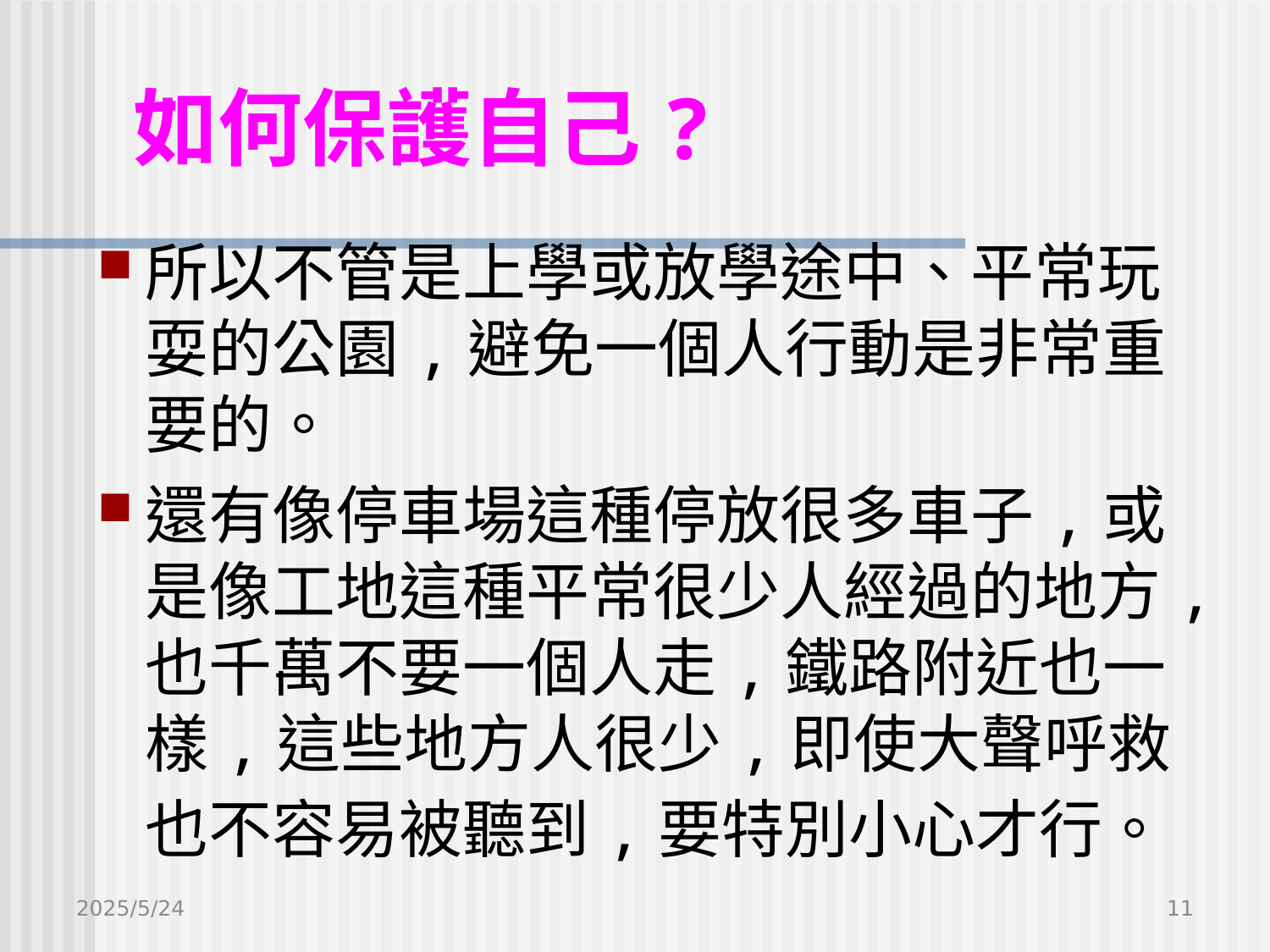

# 如何保護自己?
所以不管是上學或放學途中、平常玩耍的公園,避免一個人行動是非常重要的。
還有像停車場這種停放很多車子,或是像工地這種平常很少人經過的地方,也千萬不要一個人走,鐵路附近也一樣,這些地方人很少,即使大聲呼救也不容易被聽到,要特別小心才行。

2025/5/24
11